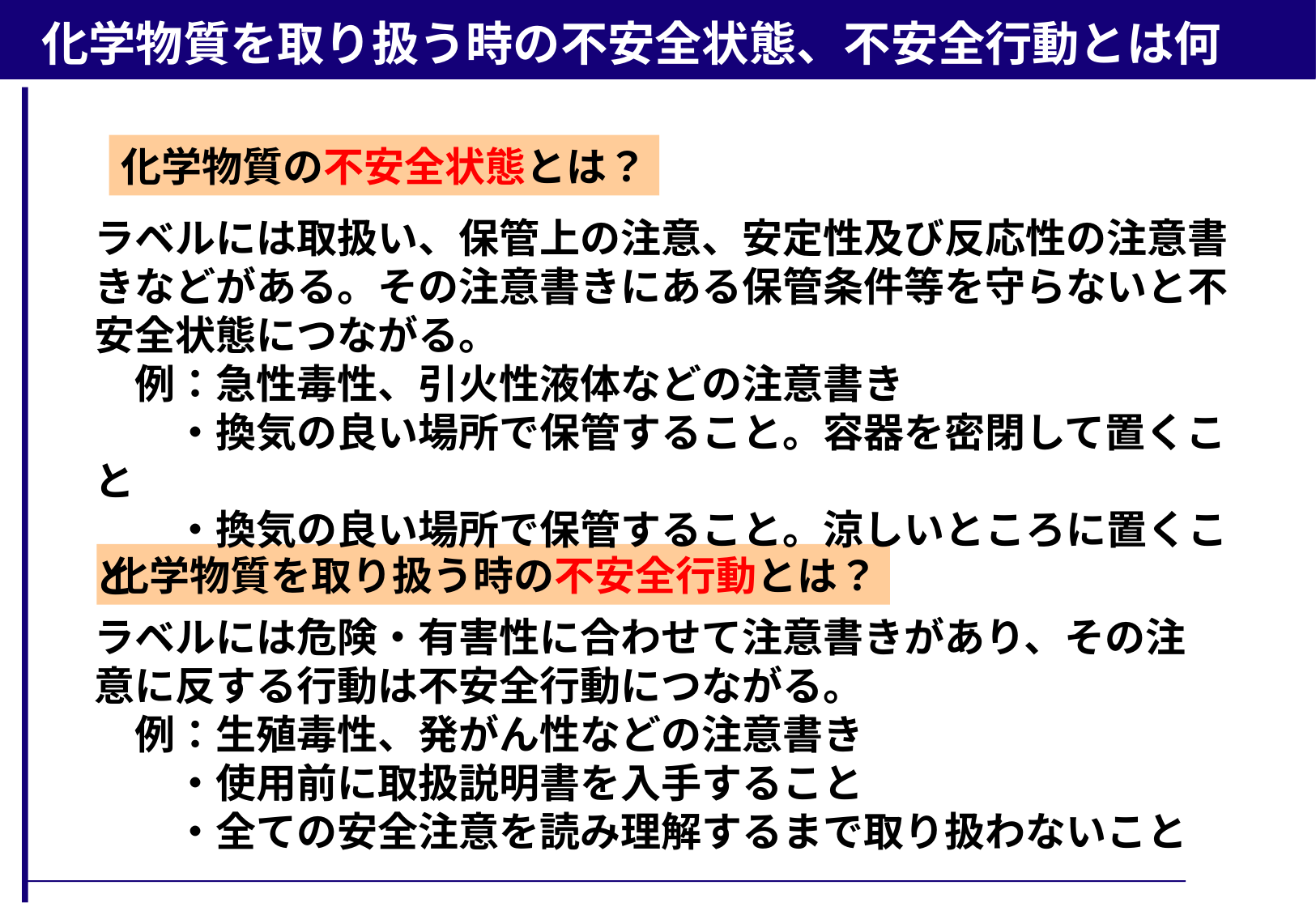

化学物質を取り扱う時の不安全状態、不安全行動とは何か？
化学物質の不安全状態とは？
ラベルには取扱い、保管上の注意、安定性及び反応性の注意書きなどがある。その注意書きにある保管条件等を守らないと不安全状態につながる。
　例：急性毒性、引火性液体などの注意書き
　　・換気の良い場所で保管すること。容器を密閉して置くこと
　　・換気の良い場所で保管すること。涼しいところに置くこと
化学物質を取り扱う時の不安全行動とは？
ラベルには危険・有害性に合わせて注意書きがあり、その注意に反する行動は不安全行動につながる。
　例：生殖毒性、発がん性などの注意書き
　　・使用前に取扱説明書を入手すること
　　・全ての安全注意を読み理解するまで取り扱わないこと